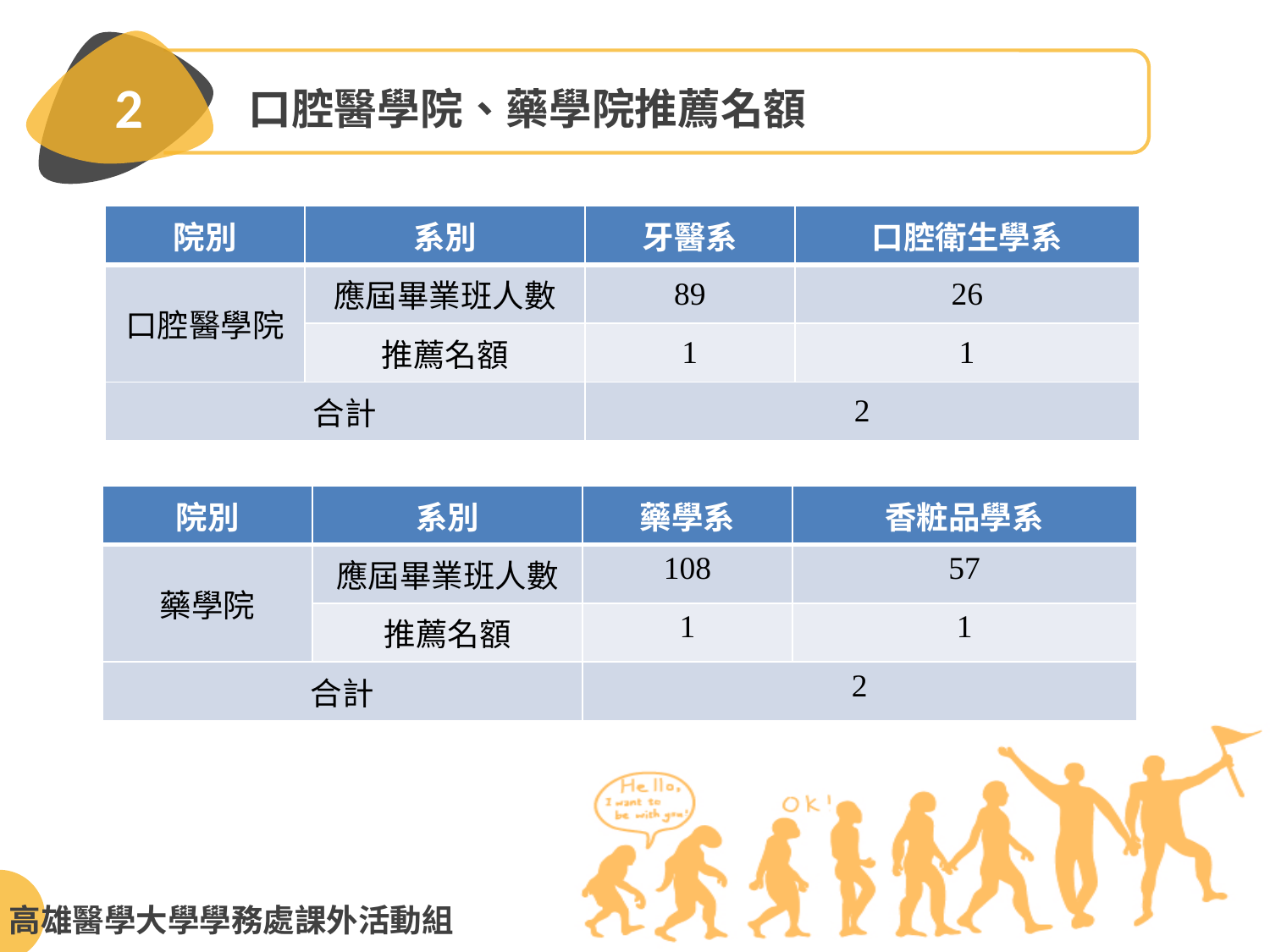

2
口腔醫學院、藥學院推薦名額
| 院別 | 系別 | 牙醫系 | 口腔衛生學系 |
| --- | --- | --- | --- |
| 口腔醫學院 | 應屆畢業班人數 | 89 | 26 |
|  | 推薦名額 | 1 | 1 |
| 合計 |  | 2 |  |
| 院別 | 系別 | 藥學系 | 香粧品學系 |
| --- | --- | --- | --- |
| 藥學院 | 應屆畢業班人數 | 108 | 57 |
|  | 推薦名額 | 1 | 1 |
| 合計 |  | 2 |  |